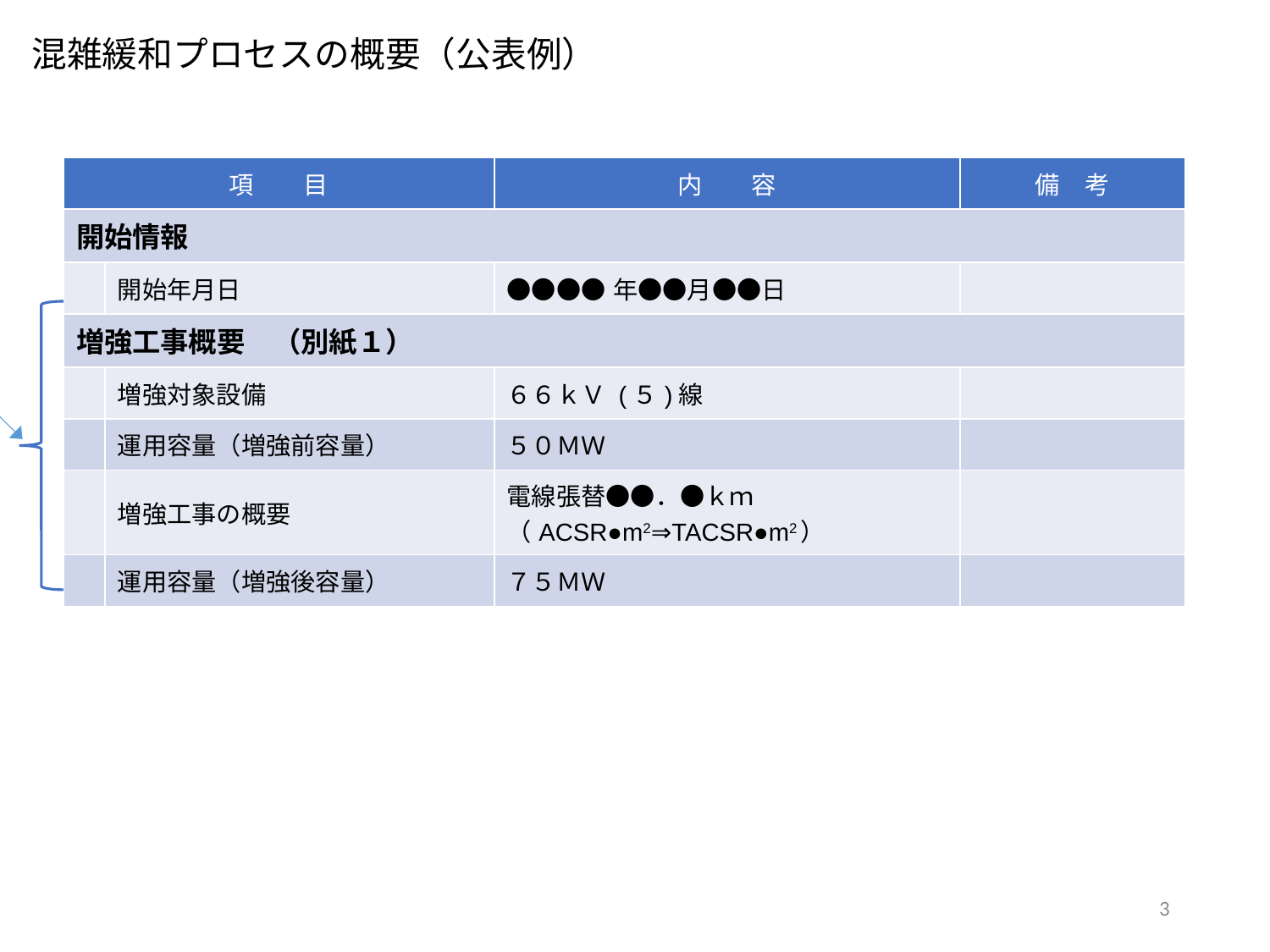

混雑緩和プロセスの概要（公表例）
| 項　　目 |  | 内　　容 | 備　考 |
| --- | --- | --- | --- |
| 開始情報 |  |  |  |
|  | 開始年月日 | ●●●●年●●月●●日 |  |
| 増強工事概要　（別紙１） |  |  |  |
|  | 増強対象設備 | ６６ｋＶ (５)線 |  |
|  | 運用容量（増強前容量） | ５０ＭＷ |  |
|  | 増強工事の概要 | 電線張替●●．●ｋｍ （ACSR●m2⇒TACSR●m2） |  |
|  | 運用容量（増強後容量） | ７５ＭＷ |  |

増強対象区間が複数ある場合は
増強対象区間ごとに示す
3